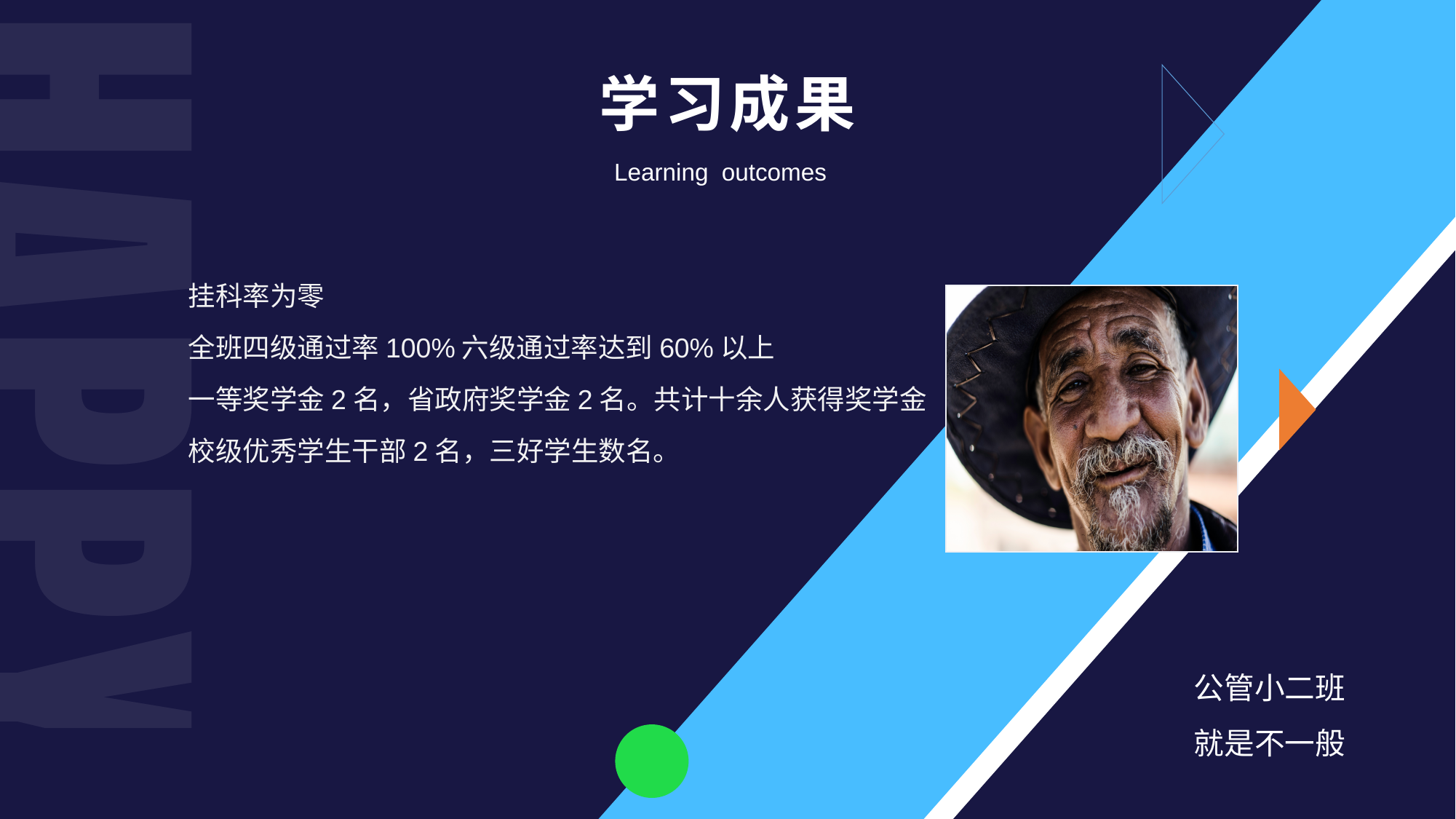

挂科率为零
全班四级通过率100%六级通过率达到60%以上
一等奖学金2名，省政府奖学金2名。共计十余人获得奖学金
校级优秀学生干部2名，三好学生数名。

公管小二班
就是不一般
HAPPY
学习成果
Learning  outcomes